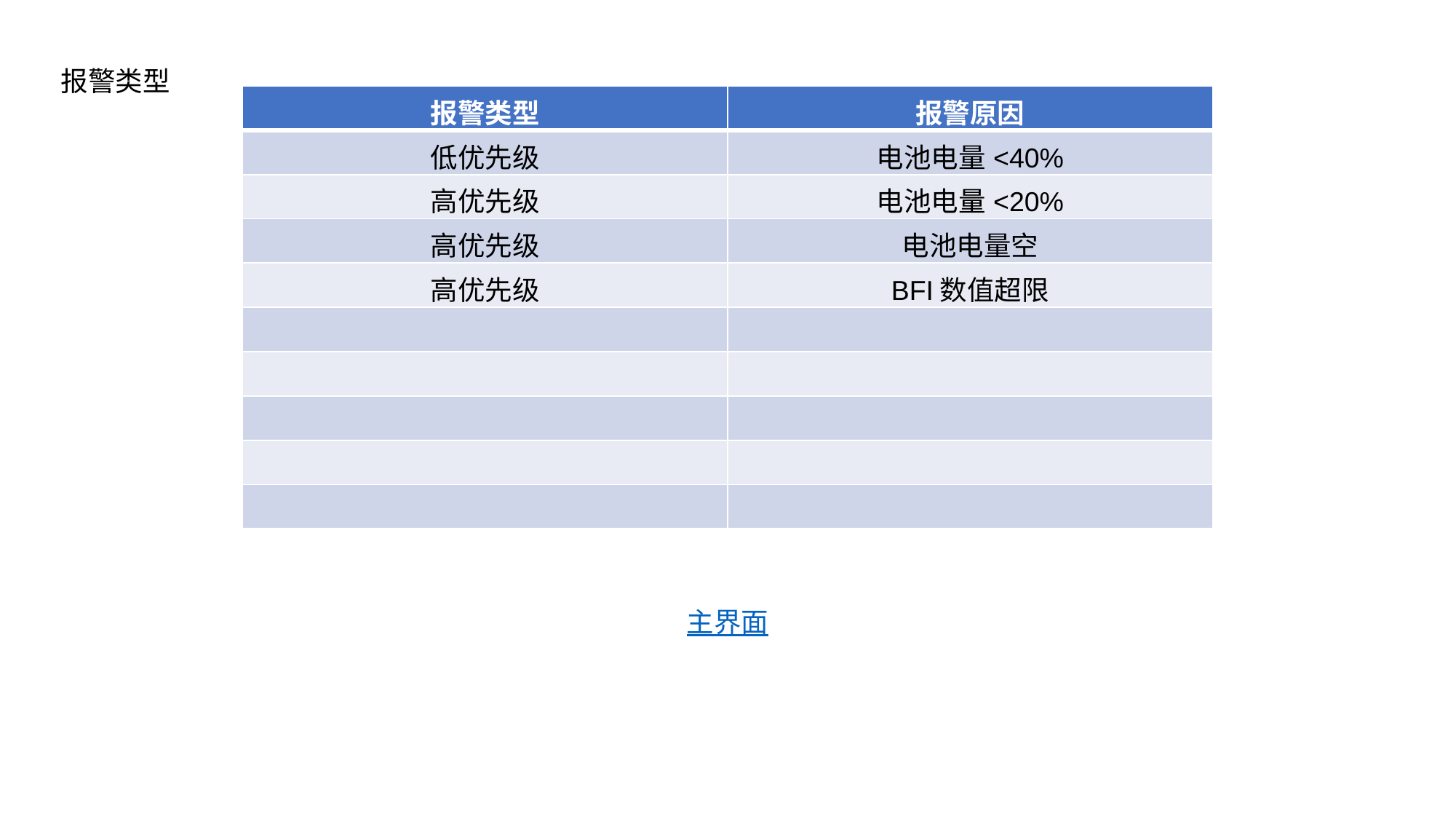

报警类型
| 报警类型 | 报警原因 |
| --- | --- |
| 低优先级 | 电池电量<40% |
| 高优先级 | 电池电量<20% |
| 高优先级 | 电池电量空 |
| 高优先级 | BFI数值超限 |
|  |  |
|  |  |
|  |  |
|  |  |
|  |  |
主界面